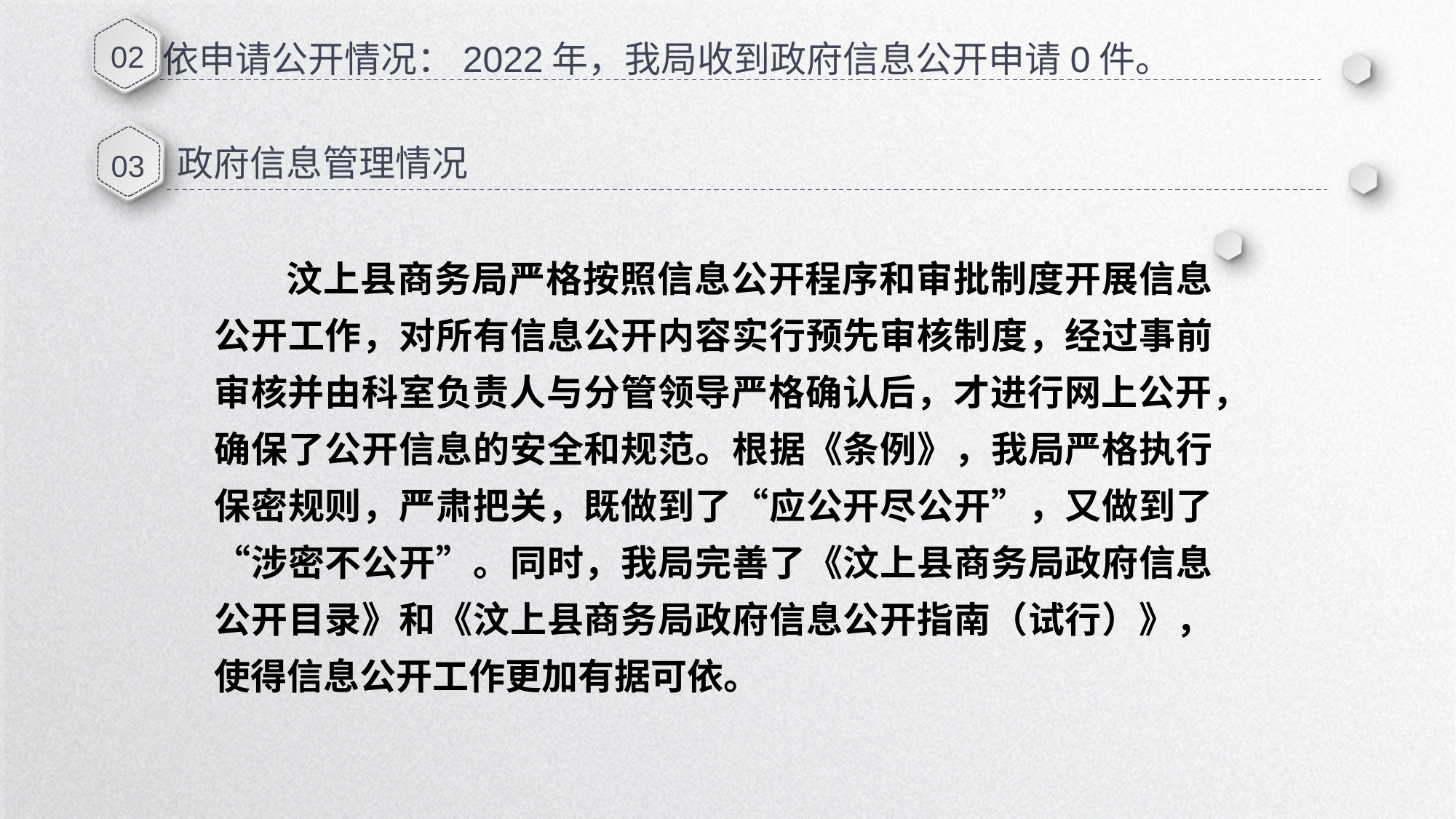

依申请公开情况：2022年，我局收到政府信息公开申请0件。

02
02

政府信息管理情况
03

       汶上县商务局严格按照信息公开程序和审批制度开展信息公开工作，对所有信息公开内容实行预先审核制度，经过事前审核并由科室负责人与分管领导严格确认后，才进行网上公开，确保了公开信息的安全和规范。根据《条例》，我局严格执行保密规则，严肃把关，既做到了“应公开尽公开”，又做到了“涉密不公开”。同时，我局完善了《汶上县商务局政府信息公开目录》和《汶上县商务局政府信息公开指南（试行）》，使得信息公开工作更加有据可依。
延时符